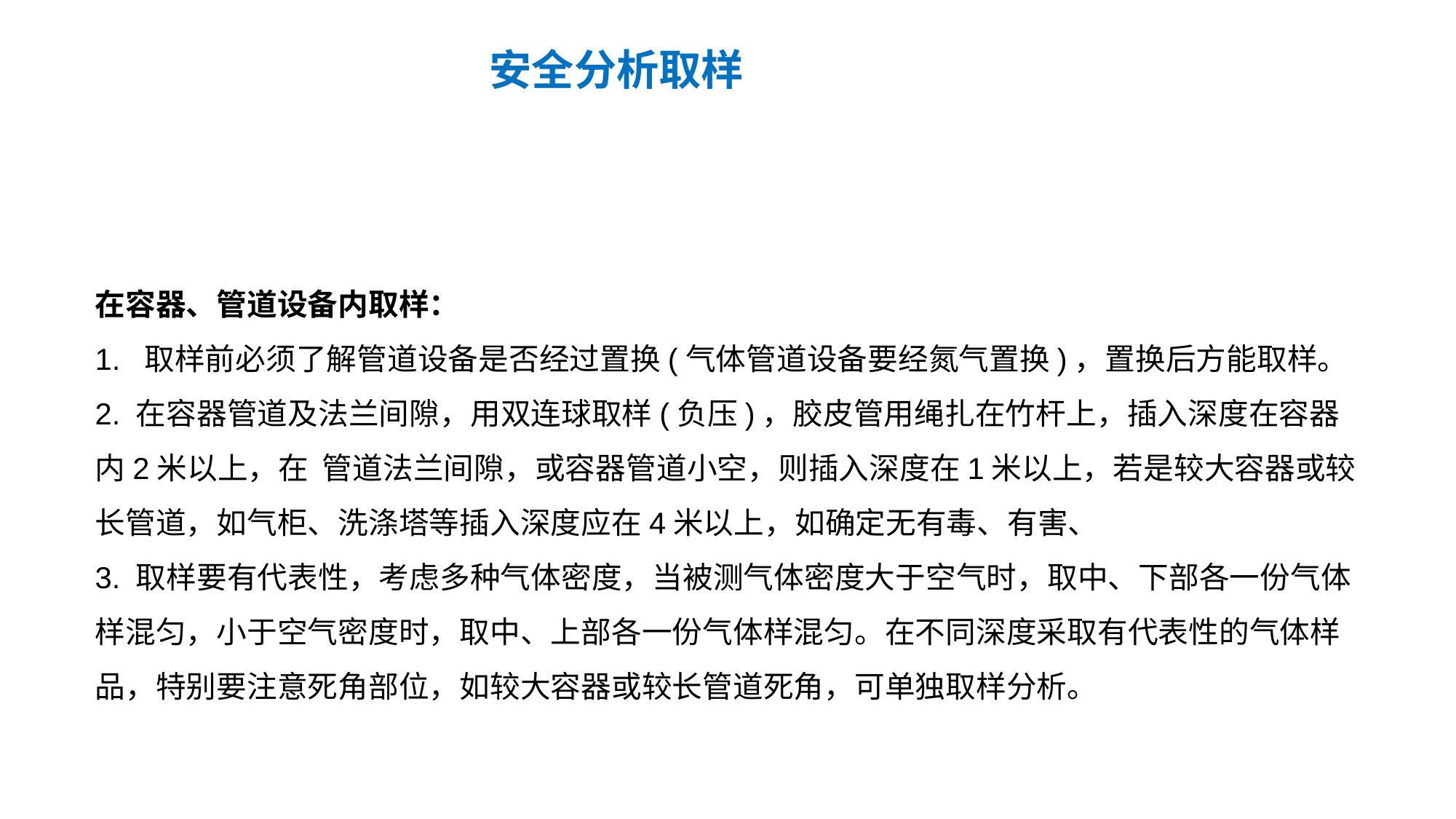

#
                                                        安全分析取样

在容器、管道设备内取样：
1.  取样前必须了解管道设备是否经过置换(气体管道设备要经氮气置换)，置换后方能取样。
2. 在容器管道及法兰间隙，用双连球取样(负压)，胶皮管用绳扎在竹杆上，插入深度在容器内2米以上，在  管道法兰间隙，或容器管道小空，则插入深度在1米以上，若是较大容器或较长管道，如气柜、洗涤塔等插入深度应在4米以上，如确定无有毒、有害、
3. 取样要有代表性，考虑多种气体密度，当被测气体密度大于空气时，取中、下部各一份气体样混匀，小于空气密度时，取中、上部各一份气体样混匀。在不同深度采取有代表性的气体样品，特别要注意死角部位，如较大容器或较长管道死角，可单独取样分析。